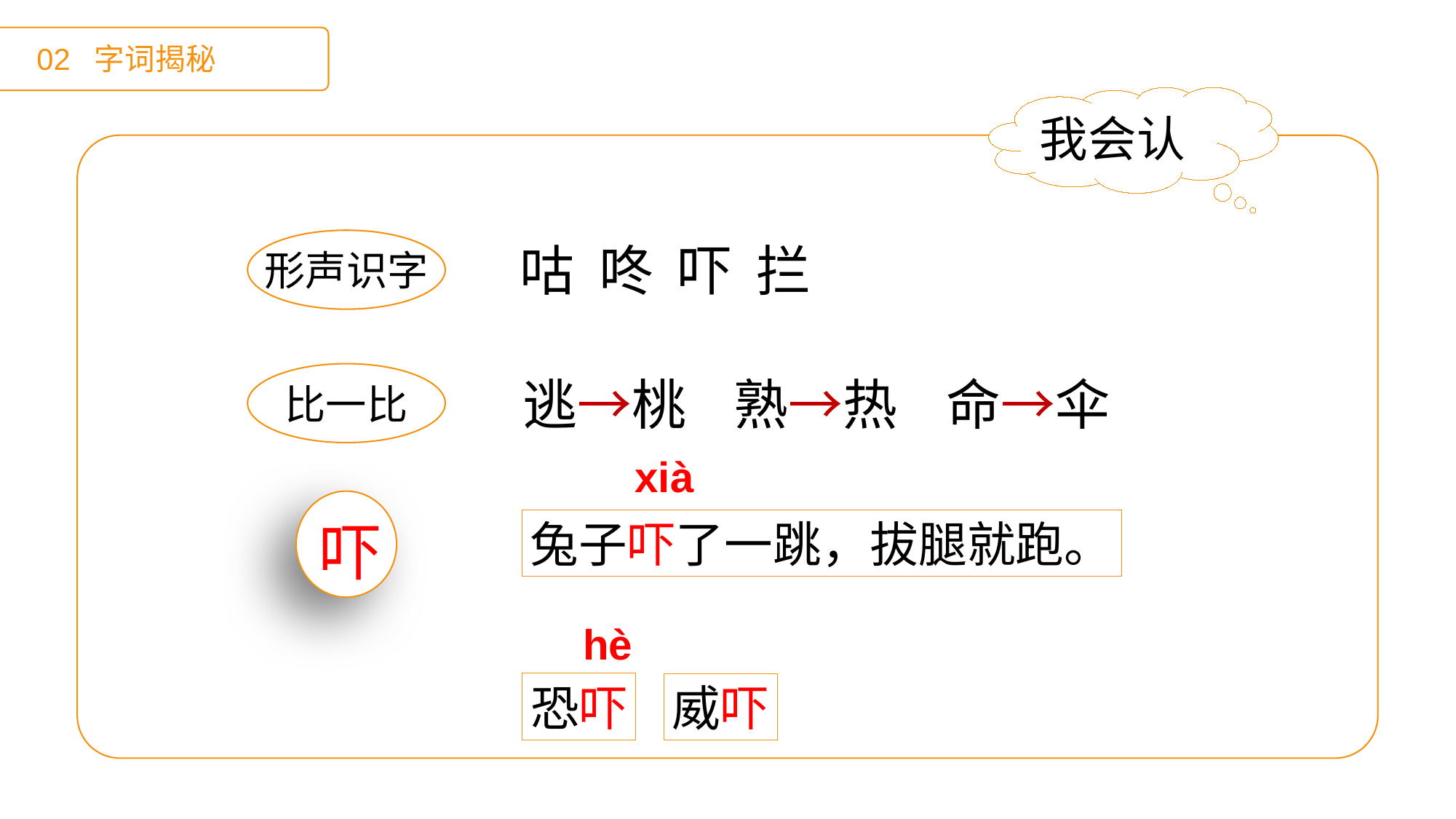

02  字词揭秘
我会认

咕  咚  吓  拦
形声识字

逃→桃
熟→热
命→伞
比一比
xià

吓
兔子吓了一跳，拔腿就跑。
hè
恐吓
威吓